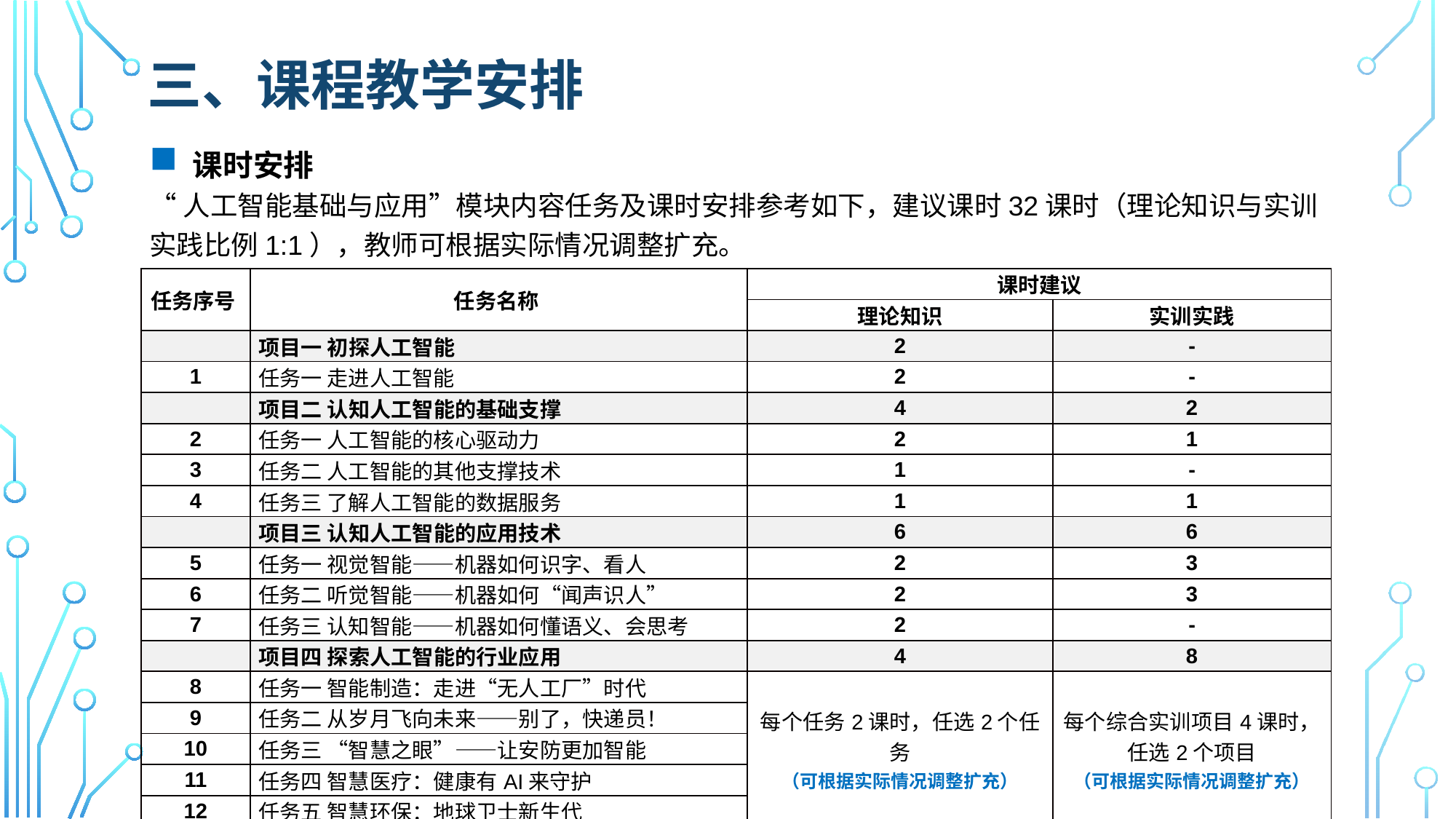

# 三、课程教学安排
 课时安排
“人工智能基础与应用”模块内容任务及课时安排参考如下，建议课时32课时（理论知识与实训实践比例1:1），教师可根据实际情况调整扩充。
| 任务序号 | 任务名称 | 课时建议 |  |
| --- | --- | --- | --- |
|  |  | 理论知识 | 实训实践 |
|  | 项目一 初探人工智能 | 2 | - |
| 1 | 任务一 走进人工智能 | 2 | - |
|  | 项目二 认知人工智能的基础支撑 | 4 | 2 |
| 2 | 任务一 人工智能的核心驱动力 | 2 | 1 |
| 3 | 任务二 人工智能的其他支撑技术 | 1 | - |
| 4 | 任务三 了解人工智能的数据服务 | 1 | 1 |
|  | 项目三 认知人工智能的应用技术 | 6 | 6 |
| 5 | 任务一 视觉智能——机器如何识字、看人 | 2 | 3 |
| 6 | 任务二 听觉智能——机器如何“闻声识人” | 2 | 3 |
| 7 | 任务三 认知智能——机器如何懂语义、会思考 | 2 | - |
|  | 项目四 探索人工智能的行业应用 | 4 | 8 |
| 8 | 任务一 智能制造：走进“无人工厂”时代 | 每个任务2课时，任选2个任务 （可根据实际情况调整扩充） | 每个综合实训项目4课时，任选2个项目 （可根据实际情况调整扩充） |
| 9 | 任务二 从岁月飞向未来——别了，快递员！ |  |  |
| 10 | 任务三 “智慧之眼”——让安防更加智能 |  |  |
| 11 | 任务四 智慧医疗：健康有AI来守护 |  |  |
| 12 | 任务五 智慧环保：地球卫士新生代 |  |  |
|  | 课时合计：32课时 | 16 | 16 |